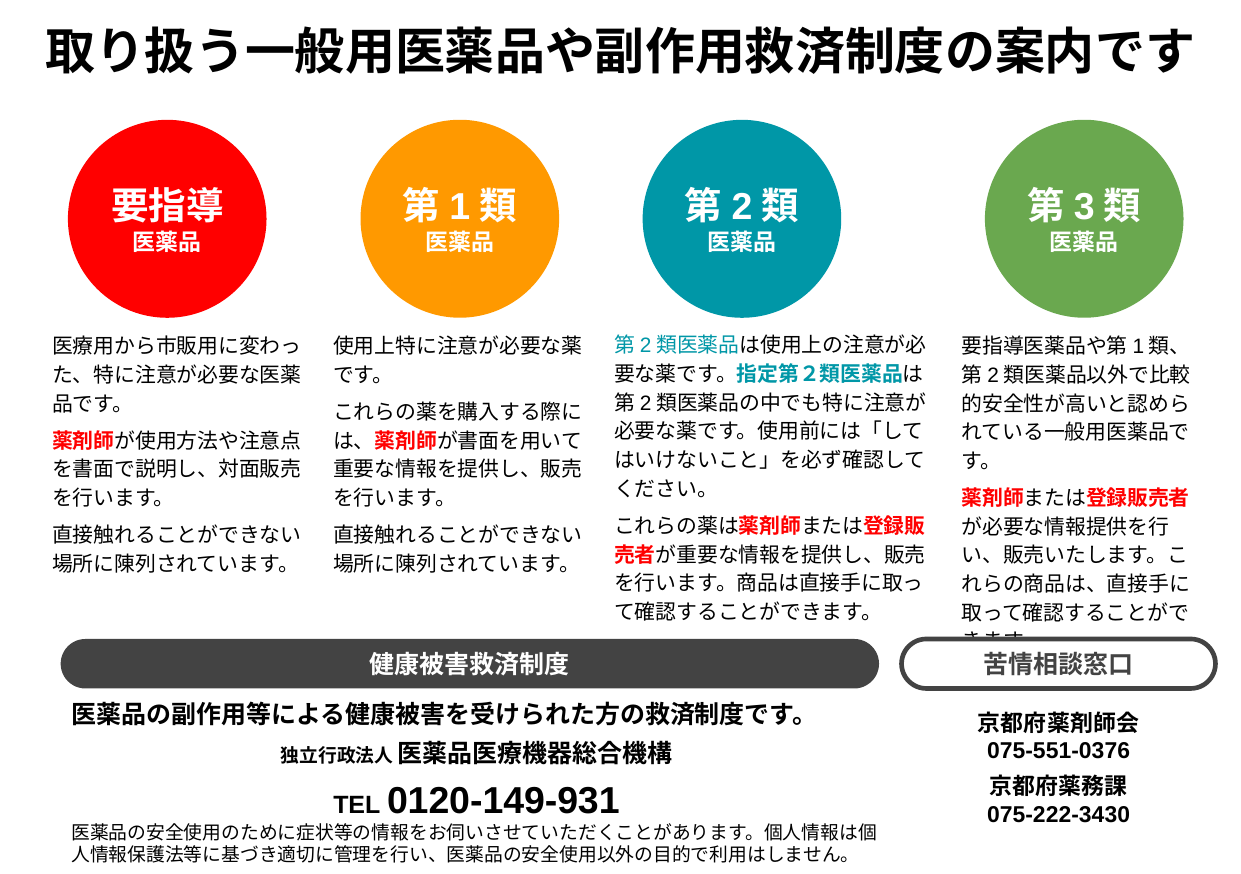

取り扱う一般用医薬品や副作用救済制度の案内です
第1類
医薬品
第3類
医薬品
要指導
医薬品
第2類
医薬品
第2類医薬品は使用上の注意が必要な薬です。指定第２類医薬品は第2類医薬品の中でも特に注意が必要な薬です。使用前には「してはいけないこと」を必ず確認してください。
これらの薬は薬剤師または登録販売者が重要な情報を提供し、販売を行います。商品は直接手に取って確認することができます。
医療用から市販用に変わった、特に注意が必要な医薬品です。
薬剤師が使用方法や注意点を書面で説明し、対面販売を行います。
直接触れることができない場所に陳列されています。
使用上特に注意が必要な薬です。
これらの薬を購入する際には、薬剤師が書面を用いて重要な情報を提供し、販売を行います。
直接触れることができない場所に陳列されています。
要指導医薬品や第1類、第2類医薬品以外で比較的安全性が高いと認められている一般用医薬品です。
薬剤師または登録販売者が必要な情報提供を行い、販売いたします。これらの商品は、直接手に取って確認することができます。
健康被害救済制度
苦情相談窓口
医薬品の副作用等による健康被害を受けられた方の救済制度です。
独立行政法人 医薬品医療機器総合機構
TEL 0120-149-931
医薬品の安全使用のために症状等の情報をお伺いさせていただくことがあります。個人情報は個人情報保護法等に基づき適切に管理を行い、医薬品の安全使用以外の目的で利用はしません。
京都府薬剤師会
075-551-0376
京都府薬務課
075-222-3430